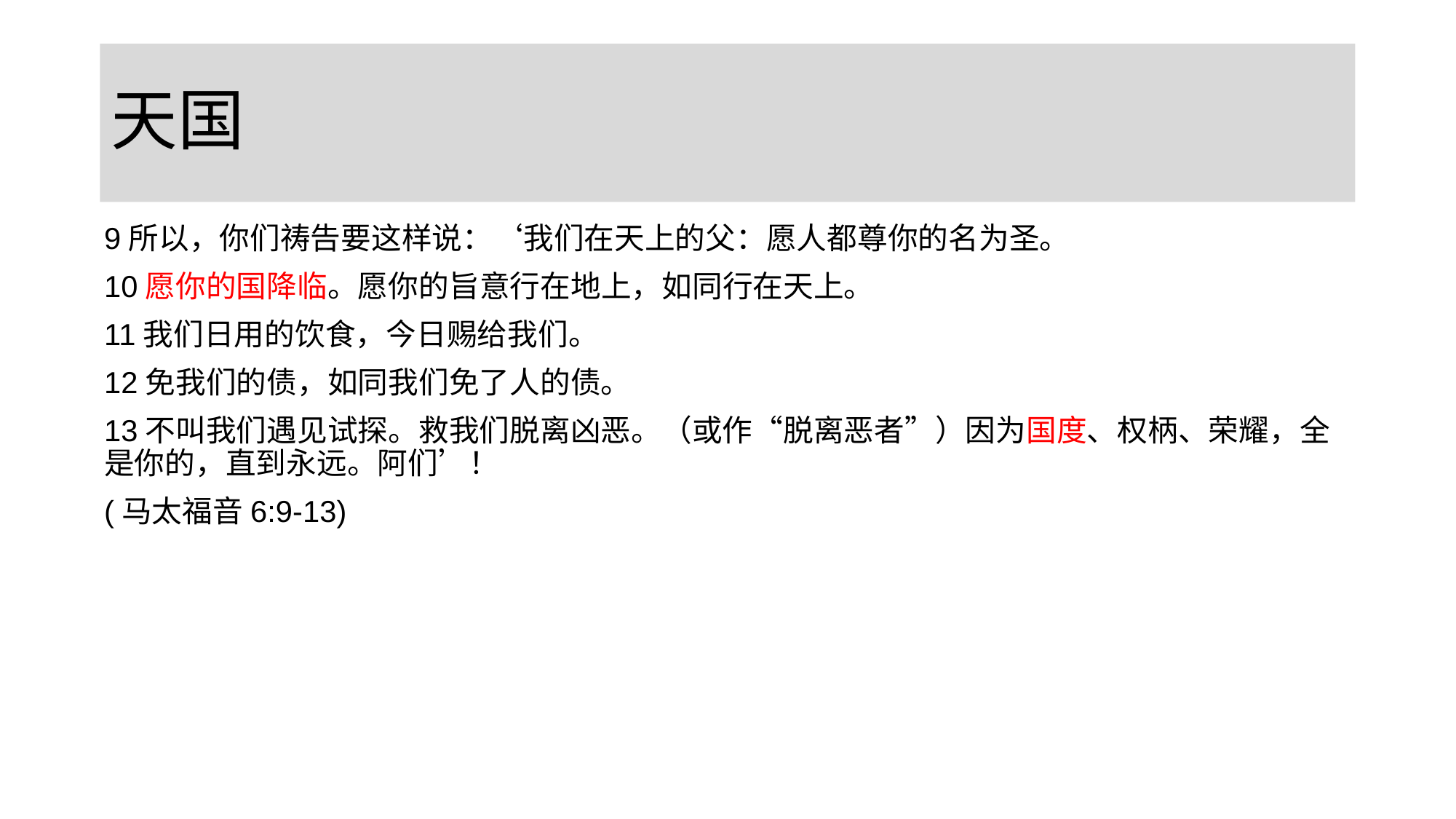

# 天国
9所以，你们祷告要这样说：‘我们在天上的父：愿人都尊你的名为圣。
10愿你的国降临。愿你的旨意行在地上，如同行在天上。
11我们日用的饮食，今日赐给我们。
12免我们的债，如同我们免了人的债。
13不叫我们遇见试探。救我们脱离凶恶。（或作“脱离恶者”）因为国度、权柄、荣耀，全是你的，直到永远。阿们’！
(马太福音6:9-13)